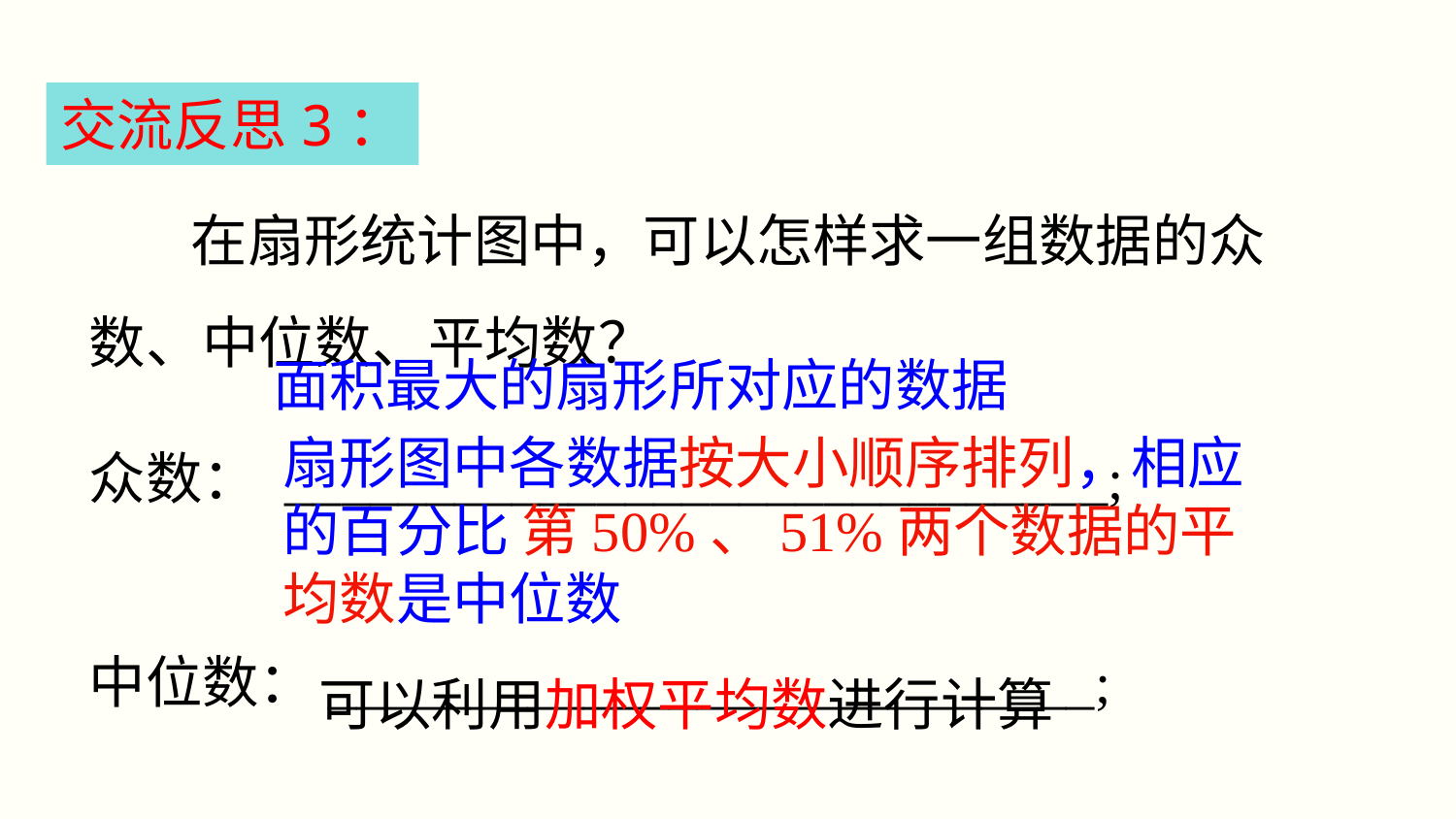

交流反思3：
       在扇形统计图中，可以怎样求一组数据的众数、中位数、平均数？

众数： _____________________________;

中位数：___________________________;

平均数：____________________________.

面积最大的扇形所对应的数据
扇形图中各数据按大小顺序排列，相应的百分比 第50%、51%两个数据的平均数是中位数
可以利用加权平均数进行计算